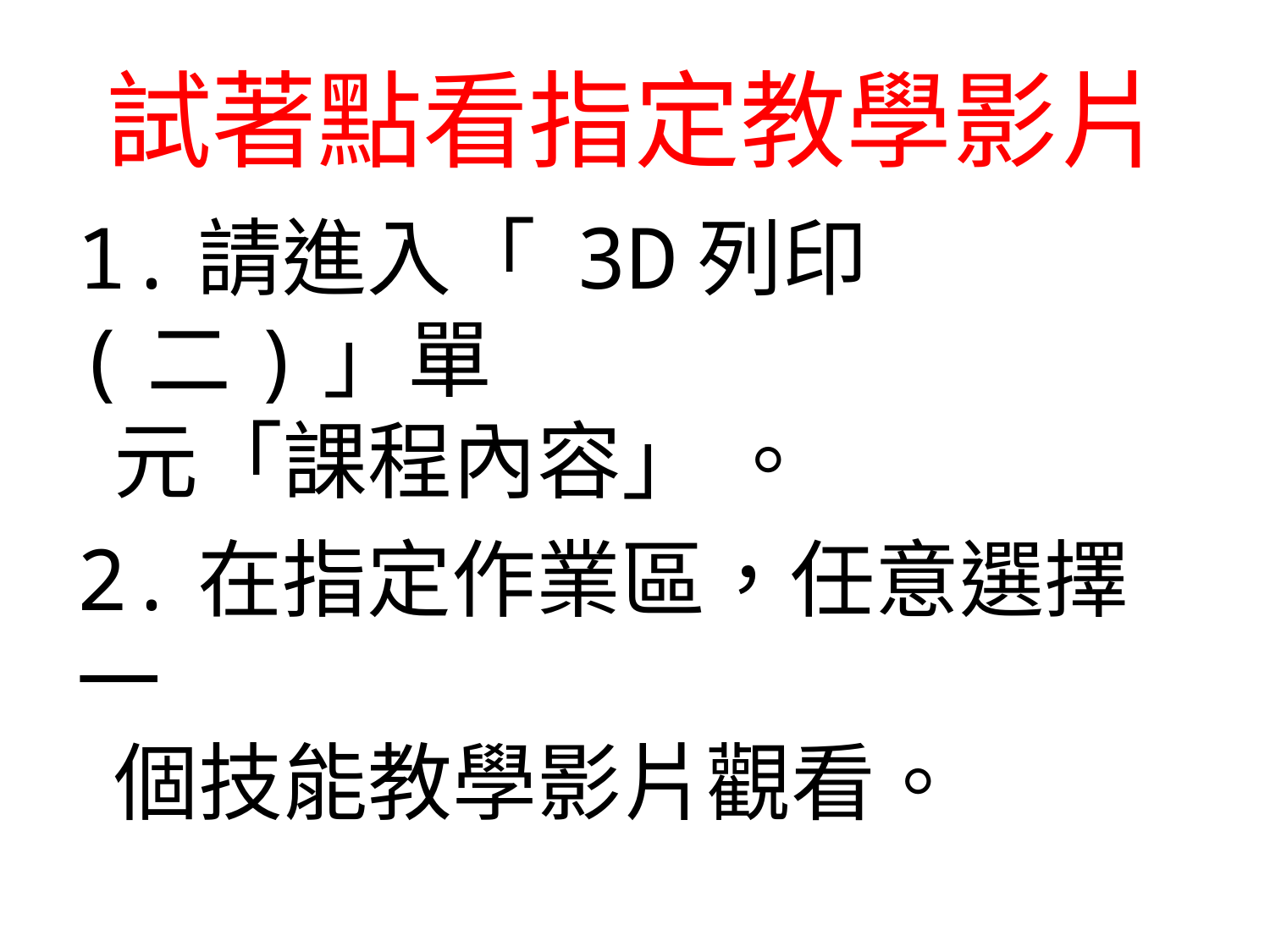

# 試著點看指定教學影片
1.請進入「 3D列印(二)」單
  元「課程內容」 。
2.在指定作業區，任意選擇一
  個技能教學影片觀看。